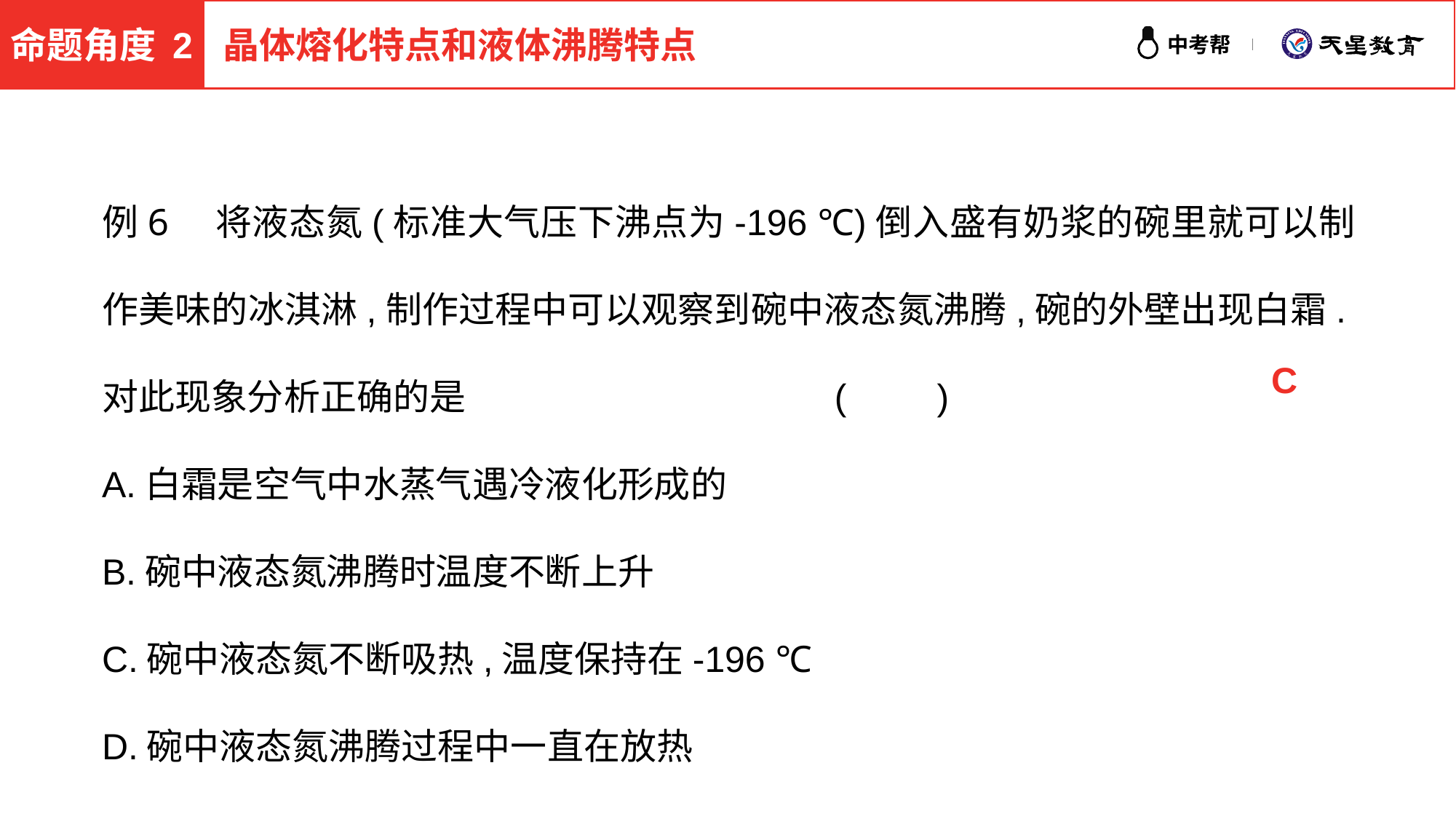

命题角度 2
晶体熔化特点和液体沸腾特点
例6　将液态氮(标准大气压下沸点为-196 ℃)倒入盛有奶浆的碗里就可以制作美味的冰淇淋,制作过程中可以观察到碗中液态氮沸腾,碗的外壁出现白霜.对此现象分析正确的是                                            (　　)
A.白霜是空气中水蒸气遇冷液化形成的
B.碗中液态氮沸腾时温度不断上升
C.碗中液态氮不断吸热,温度保持在-196 ℃
D.碗中液态氮沸腾过程中一直在放热
C